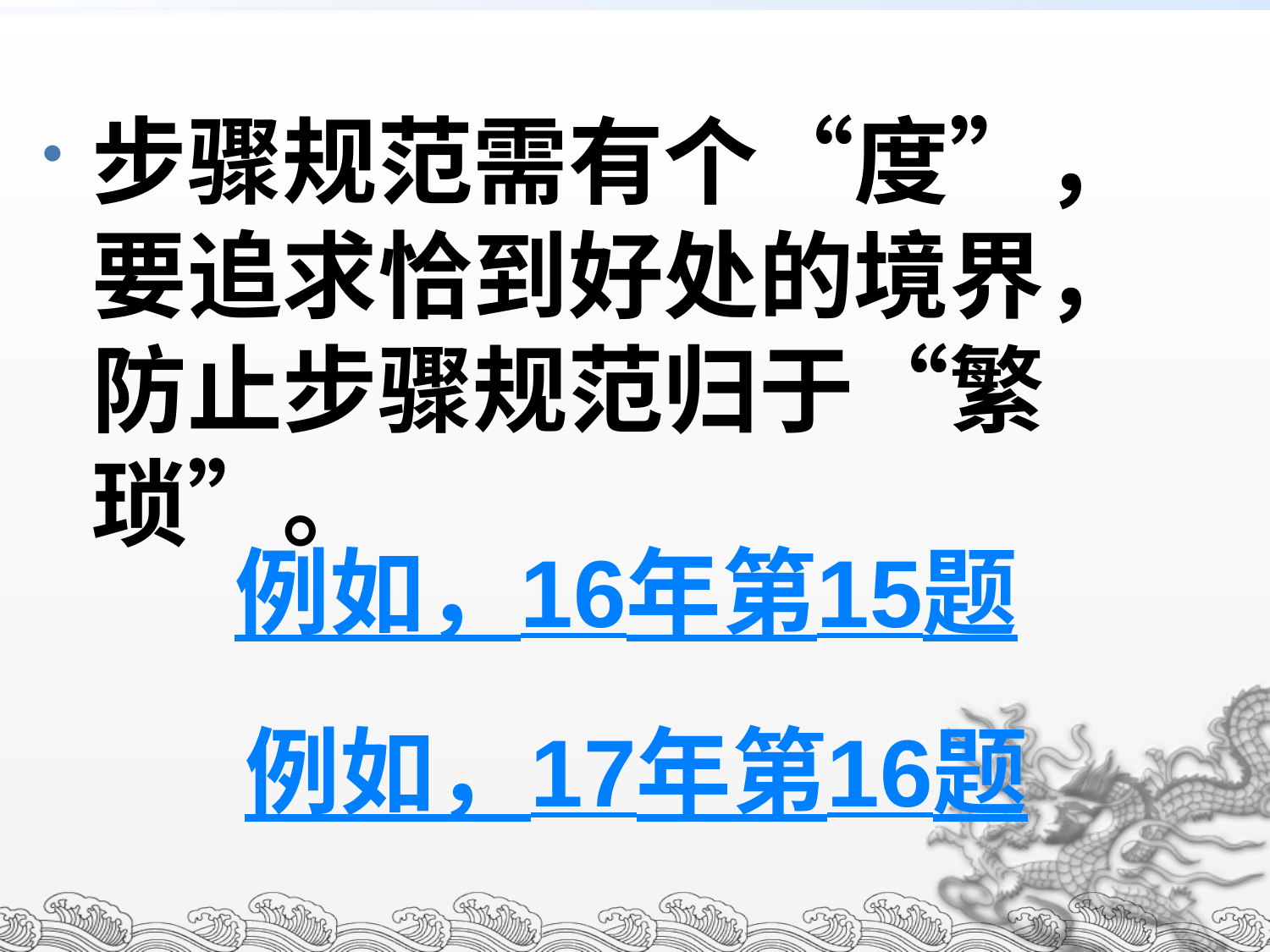

步骤规范需有个“度”，要追求恰到好处的境界，防止步骤规范归于“繁琐”。

例如，16年第15题
例如，17年第16题